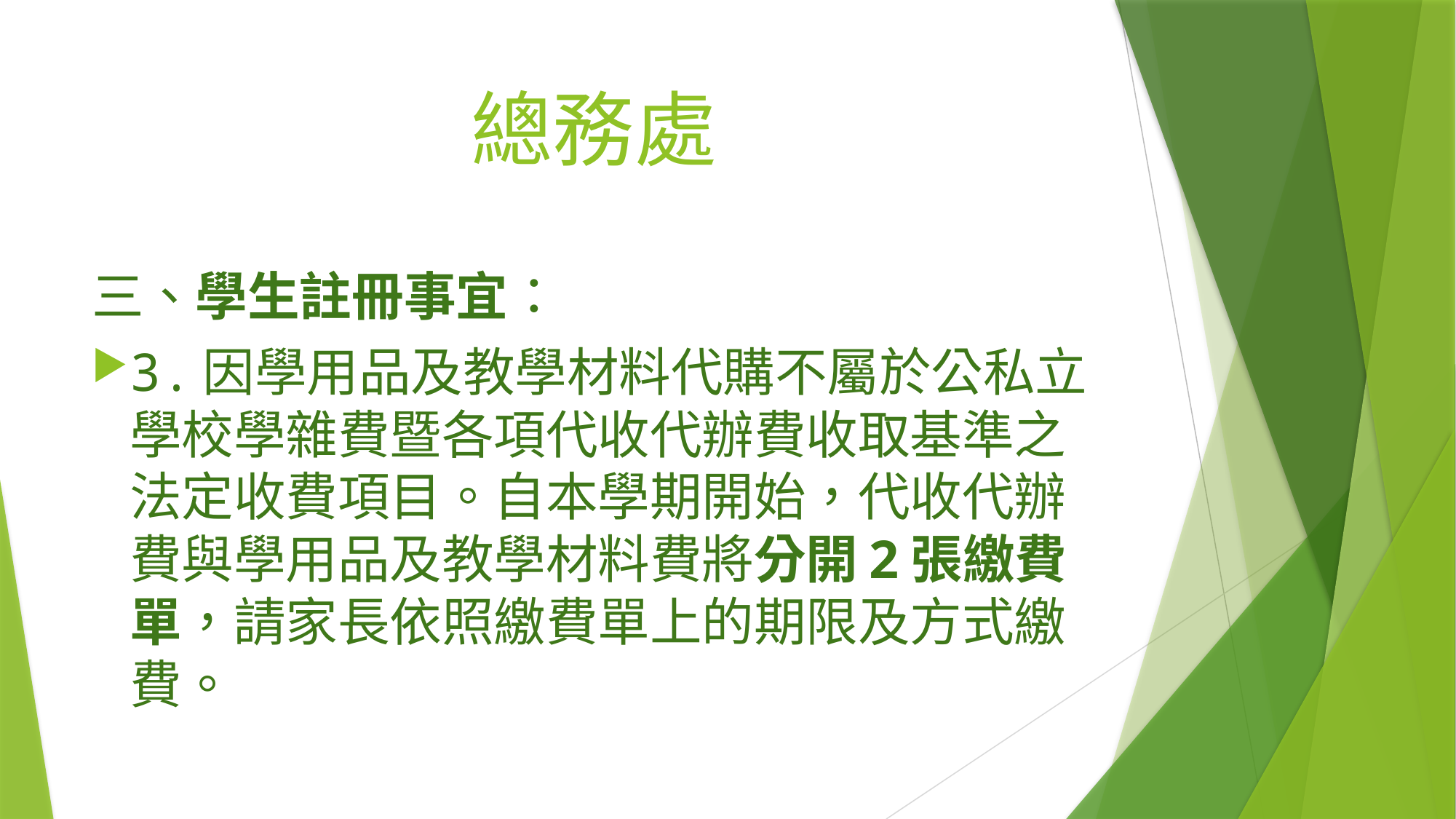

# 總務處
三、學生註冊事宜：
3.因學用品及教學材料代購不屬於公私立學校學雜費暨各項代收代辦費收取基準之法定收費項目。自本學期開始，代收代辦費與學用品及教學材料費將分開2張繳費單，請家長依照繳費單上的期限及方式繳費。